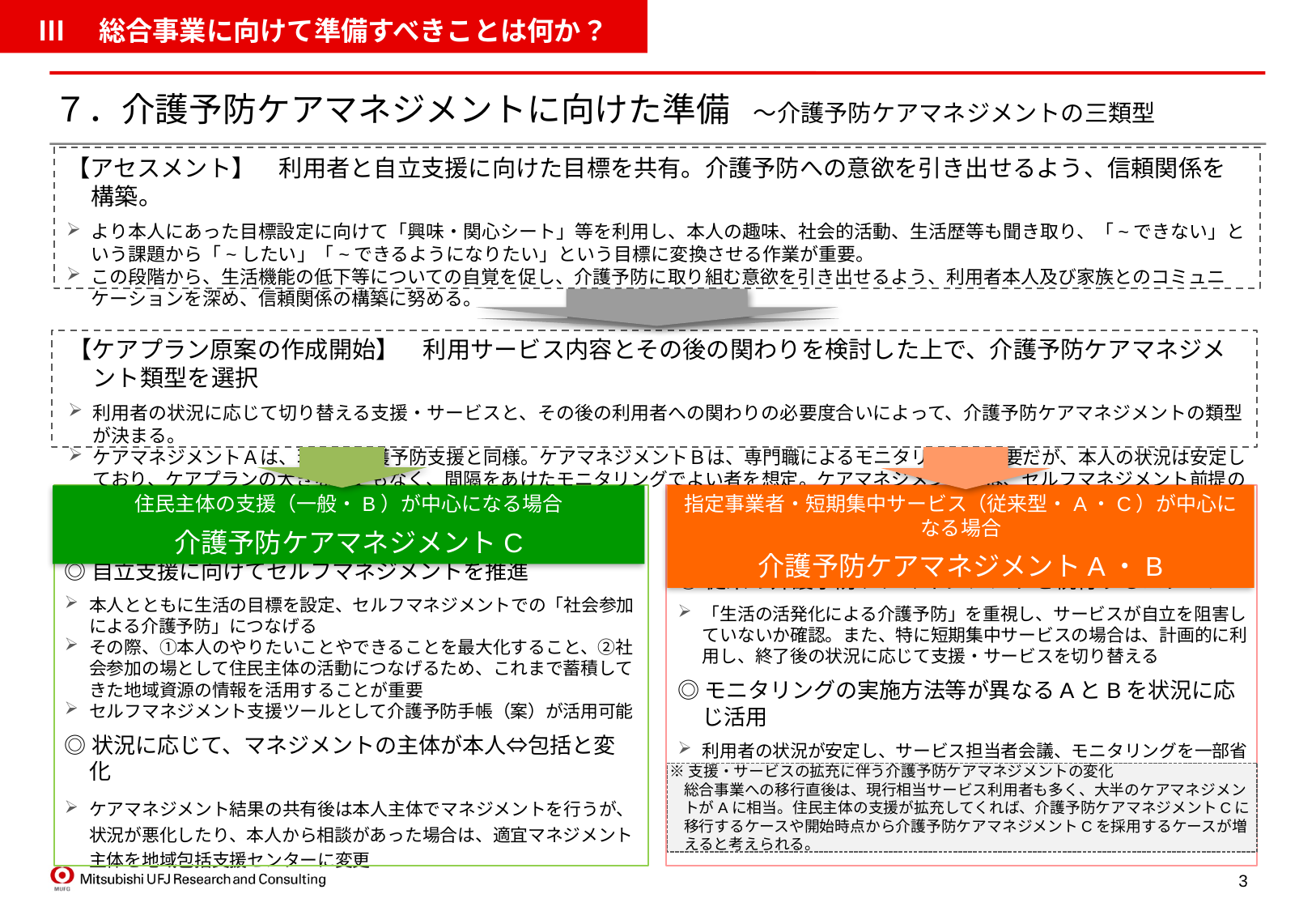

Ⅲ　総合事業に向けて準備すべきことは何か？
# ７．介護予防ケアマネジメントに向けた準備　～介護予防ケアマネジメントの三類型

【アセスメント】　利用者と自立支援に向けた目標を共有。介護予防への意欲を引き出せるよう、信頼関係を構築。
より本人にあった目標設定に向けて「興味・関心シート」等を利用し、本人の趣味、社会的活動、生活歴等も聞き取り、「~できない」という課題から「~したい」「~できるようになりたい」という目標に変換させる作業が重要。
この段階から、生活機能の低下等についての自覚を促し、介護予防に取り組む意欲を引き出せるよう、利用者本人及び家族とのコミュニケーションを深め、信頼関係の構築に努める。

【ケアプラン原案の作成開始】　利用サービス内容とその後の関わりを検討した上で、介護予防ケアマネジメント類型を選択
利用者の状況に応じて切り替える支援・サービスと、その後の利用者への関わりの必要度合いによって、介護予防ケアマネジメントの類型が決まる。
ケアマネジメントＡは、現行の介護予防支援と同様。ケアマネジメントＢは、専門職によるモニタリングは必要だが、本人の状況は安定しており、ケアプランの大きな変更もなく、間隔をあけたモニタリングでよい者を想定。ケアマネジメントＣは、セルフマネジメント前提の者で、モニタリングは行わない。

住民主体の支援（一般・B）が中心になる場合
介護予防ケアマネジメントC

指定事業者・短期集中サービス（従来型・A・C）が中心になる場合
介護予防ケアマネジメントA・B
◎従来の介護予防ケアマネジメントを続行するパターン
「生活の活発化による介護予防」を重視し、サービスが自立を阻害していないか確認。また、特に短期集中サービスの場合は、計画的に利用し、終了後の状況に応じて支援・サービスを切り替える
◎モニタリングの実施方法等が異なるAとBを状況に応じ活用
利用者の状況が安定し、サービス担当者会議、モニタリングを一部省略可能であればB。変化があった場合はAと、状況に応じ活用される。
◎自立支援に向けてセルフマネジメントを推進
本人とともに生活の目標を設定、セルフマネジメントでの「社会参加による介護予防」につなげる
その際、①本人のやりたいことやできることを最大化すること、②社会参加の場として住民主体の活動につなげるため、これまで蓄積してきた地域資源の情報を活用することが重要
セルフマネジメント支援ツールとして介護予防手帳（案）が活用可能
◎状況に応じて、マネジメントの主体が本人⇔包括と変化
ケアマネジメント結果の共有後は本人主体でマネジメントを行うが、状況が悪化したり、本人から相談があった場合は、適宜マネジメント主体を地域包括支援センターに変更
※支援・サービスの拡充に伴う介護予防ケアマネジメントの変化
総合事業への移行直後は、現行相当サービス利用者も多く、大半のケアマネジメントがAに相当。住民主体の支援が拡充してくれば、介護予防ケアマネジメントCに移行するケースや開始時点から介護予防ケアマネジメントCを採用するケースが増えると考えられる。